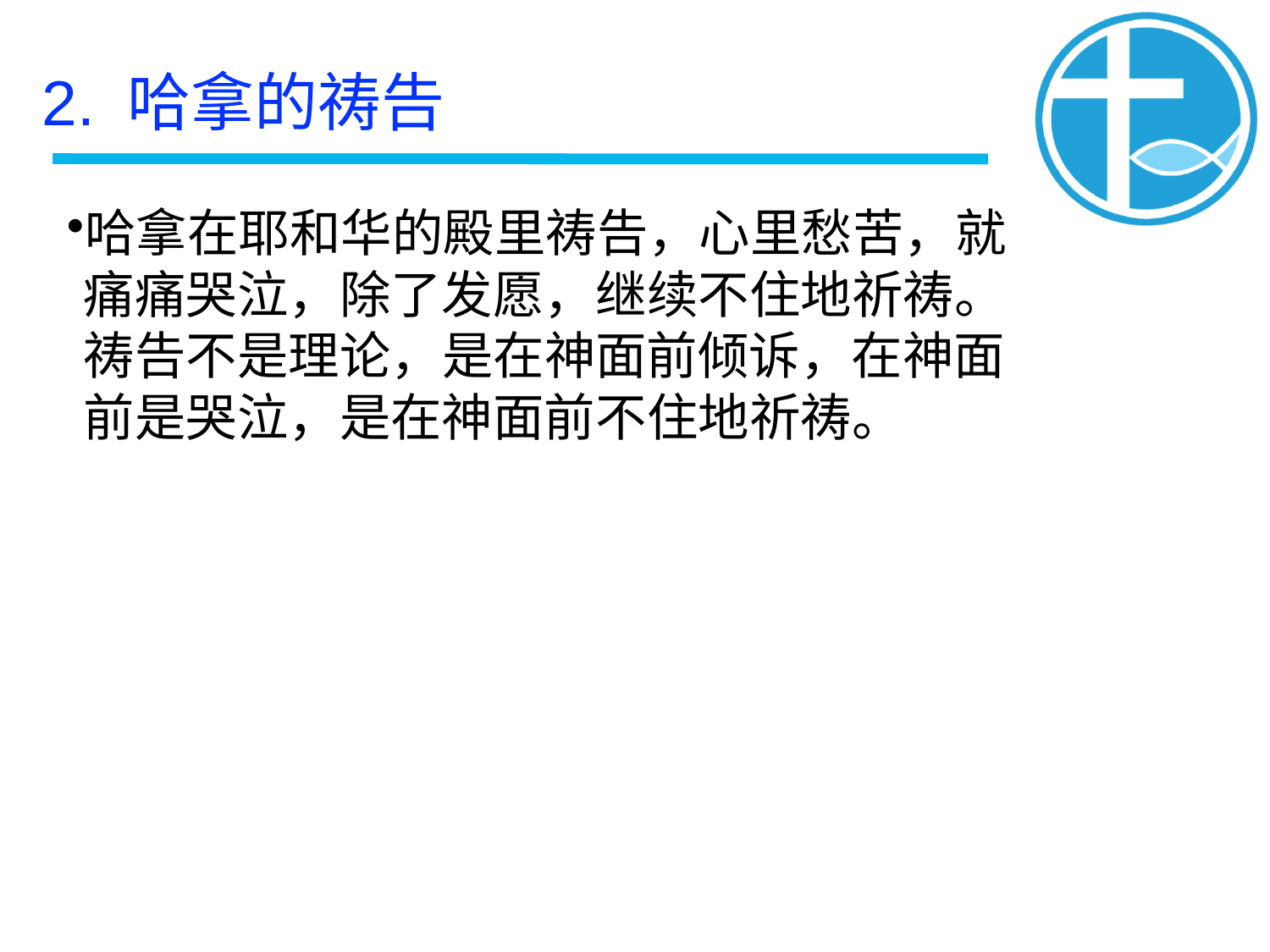

2. 哈拿的祷告
哈拿在耶和华的殿里祷告，心里愁苦，就痛痛哭泣，除了发愿，继续不住地祈祷。祷告不是理论，是在神面前倾诉，在神面前是哭泣，是在神面前不住地祈祷。